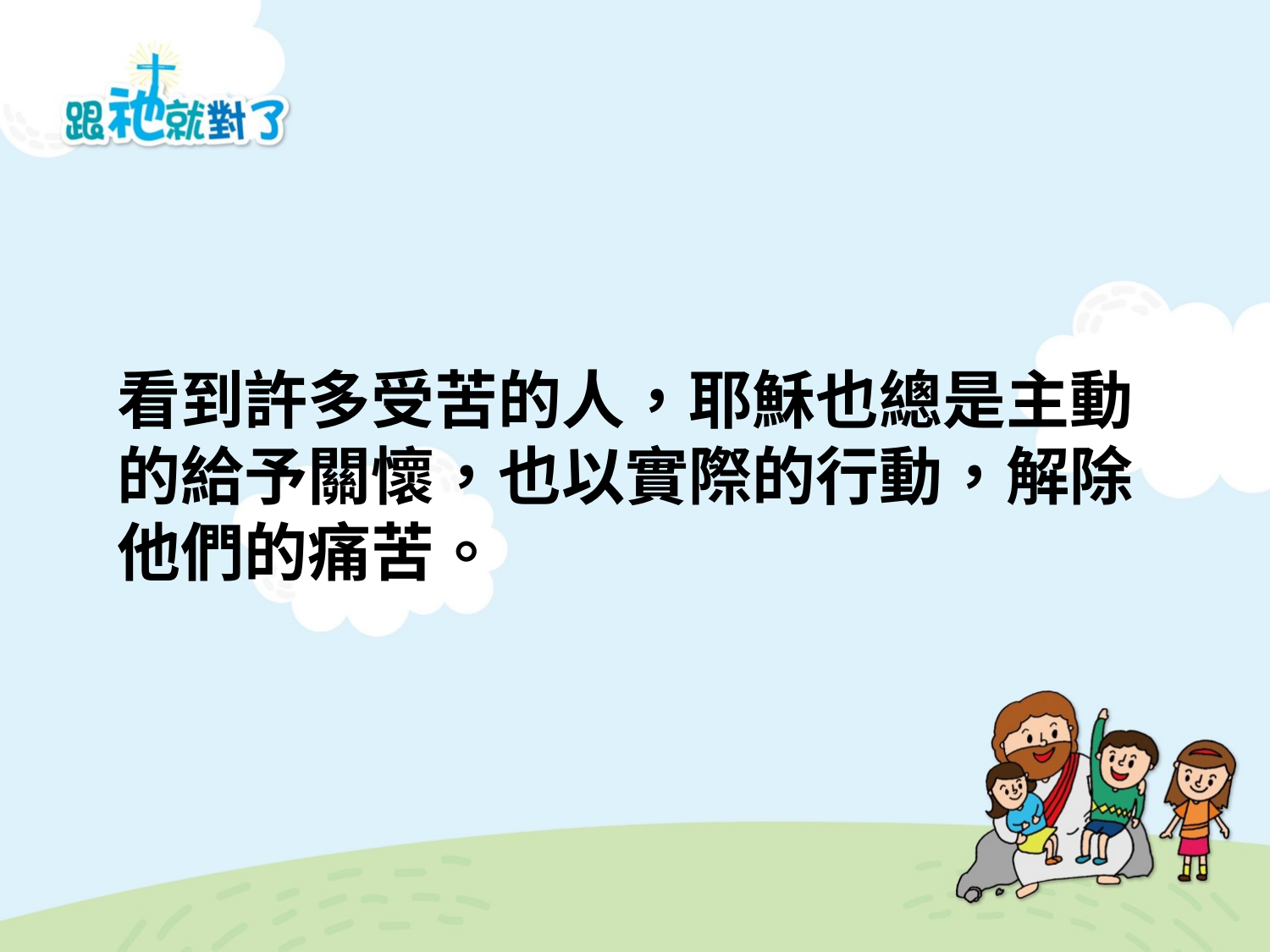

看到許多受苦的人，耶穌也總是主動的給予關懷，也以實際的行動，解除他們的痛苦。